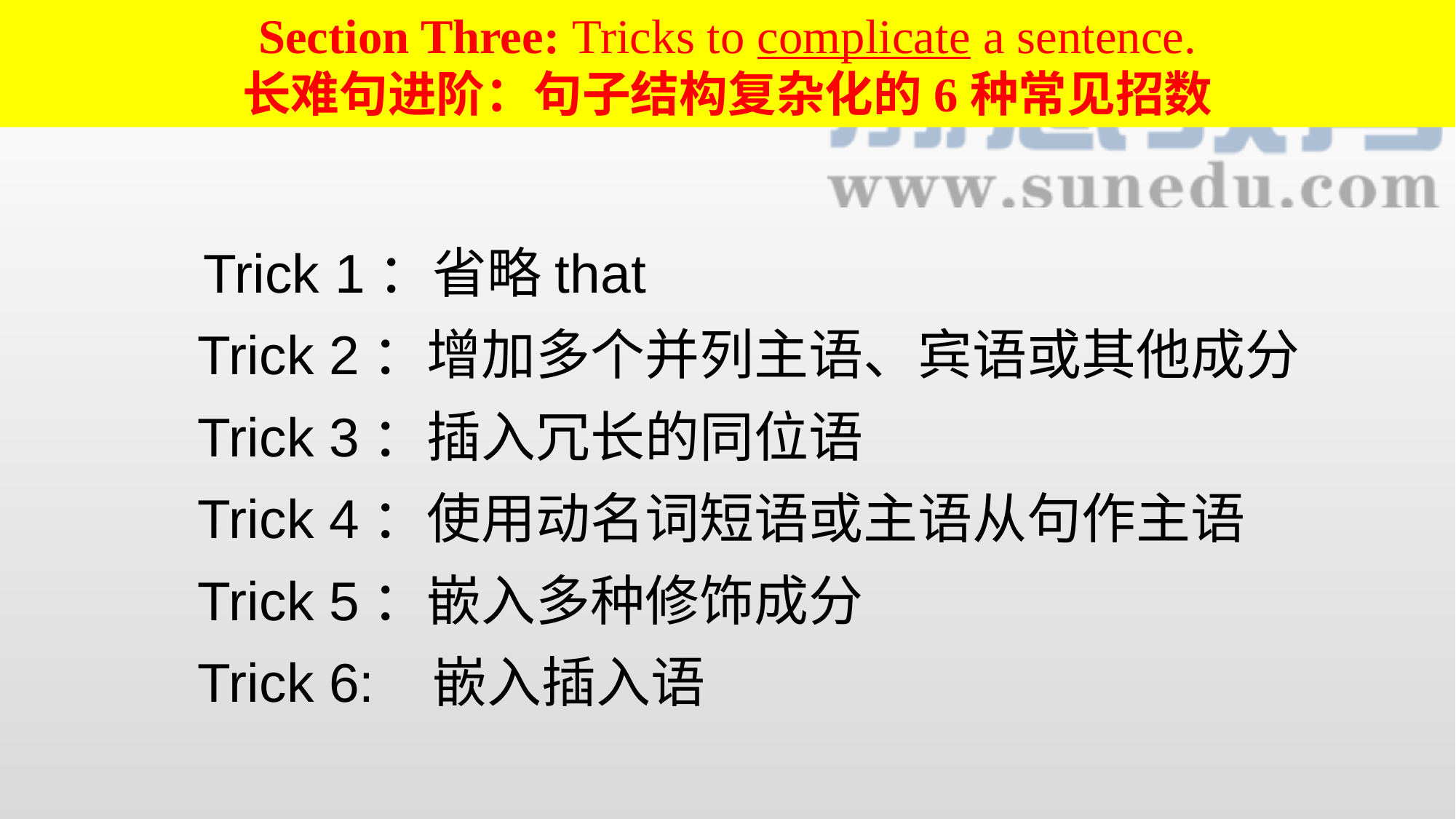

Section Three: Tricks to complicate a sentence.
长难句进阶：句子结构复杂化的6种常见招数
    Trick 1：省略that
Trick 2：增加多个并列主语、宾语或其他成分
Trick 3：插入冗长的同位语
Trick 4：使用动名词短语或主语从句作主语
Trick 5：嵌入多种修饰成分
Trick 6:   嵌入插入语